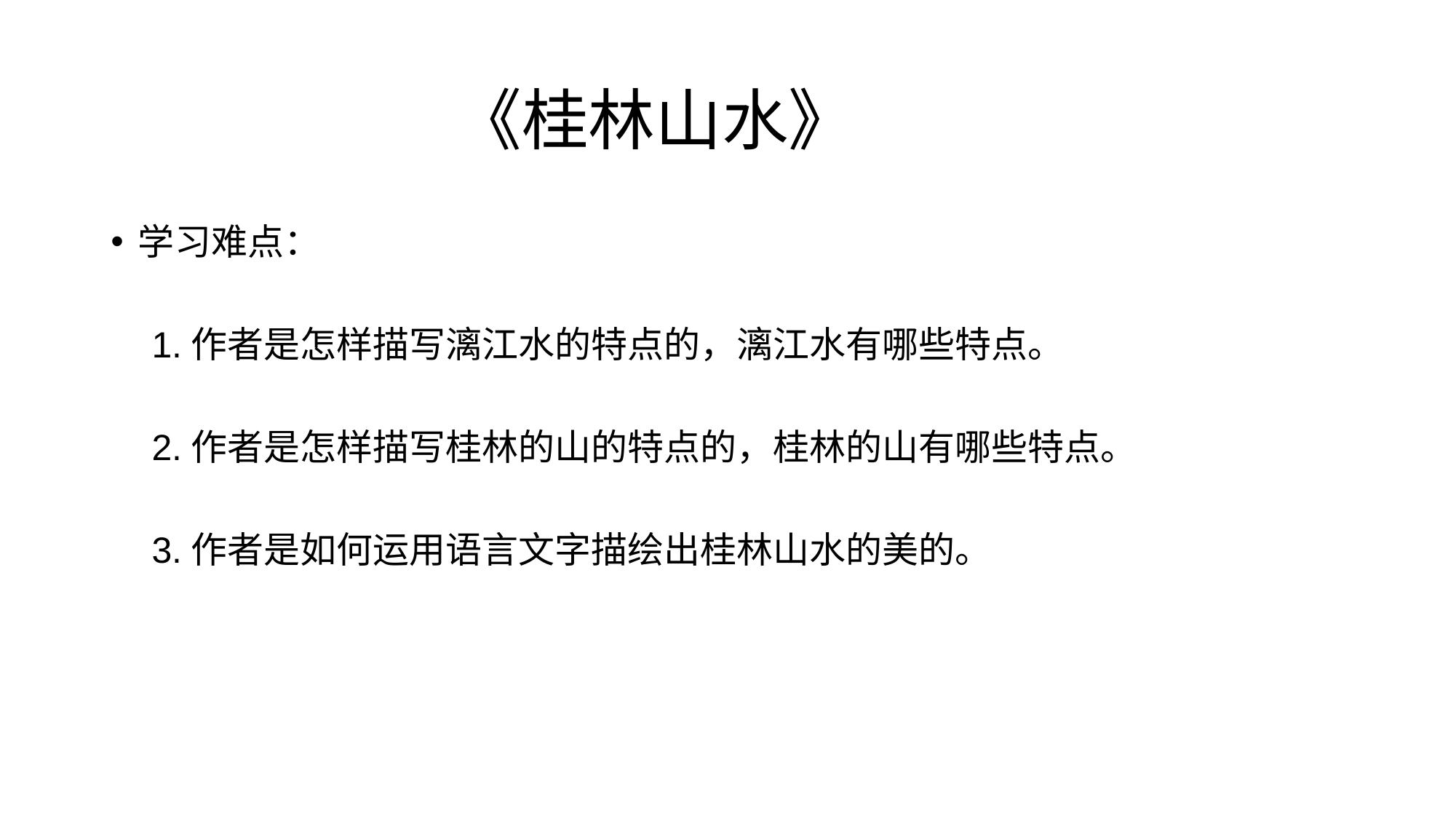

# 《桂林山水》
学习难点：
    1.作者是怎样描写漓江水的特点的，漓江水有哪些特点。
    2.作者是怎样描写桂林的山的特点的，桂林的山有哪些特点。
    3.作者是如何运用语言文字描绘出桂林山水的美的。